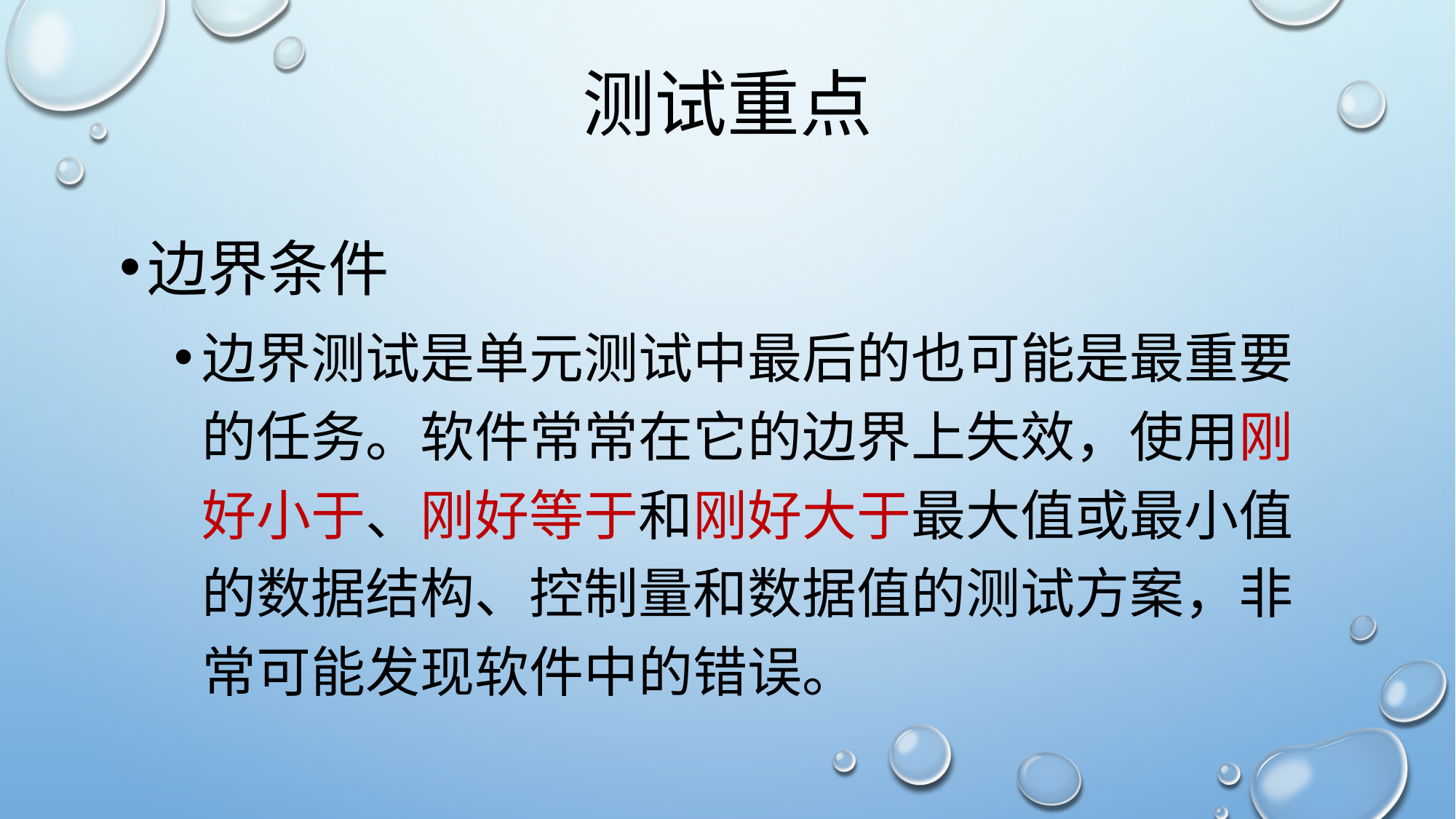

# 测试重点
边界条件
边界测试是单元测试中最后的也可能是最重要的任务。软件常常在它的边界上失效，使用刚好小于、刚好等于和刚好大于最大值或最小值的数据结构、控制量和数据值的测试方案，非常可能发现软件中的错误。